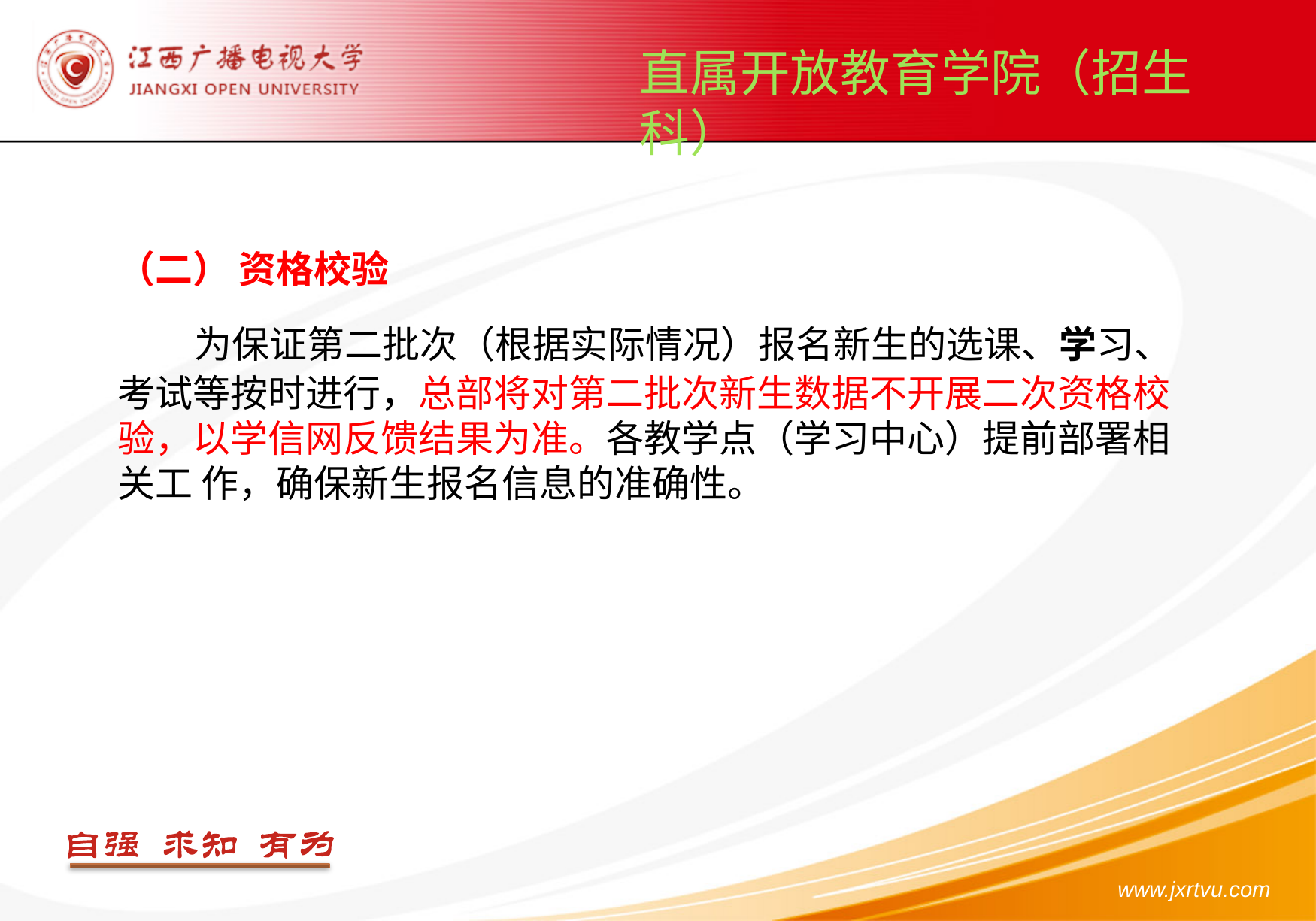

直属开放教育学院（招生科）
（二） 资格校验
     为保证第二批次（根据实际情况）报名新生的选课、学习、考试等按时进行，总部将对第二批次新生数据不开展二次资格校验，以学信网反馈结果为准。各教学点（学习中心）提前部署相关工 作，确保新生报名信息的准确性。